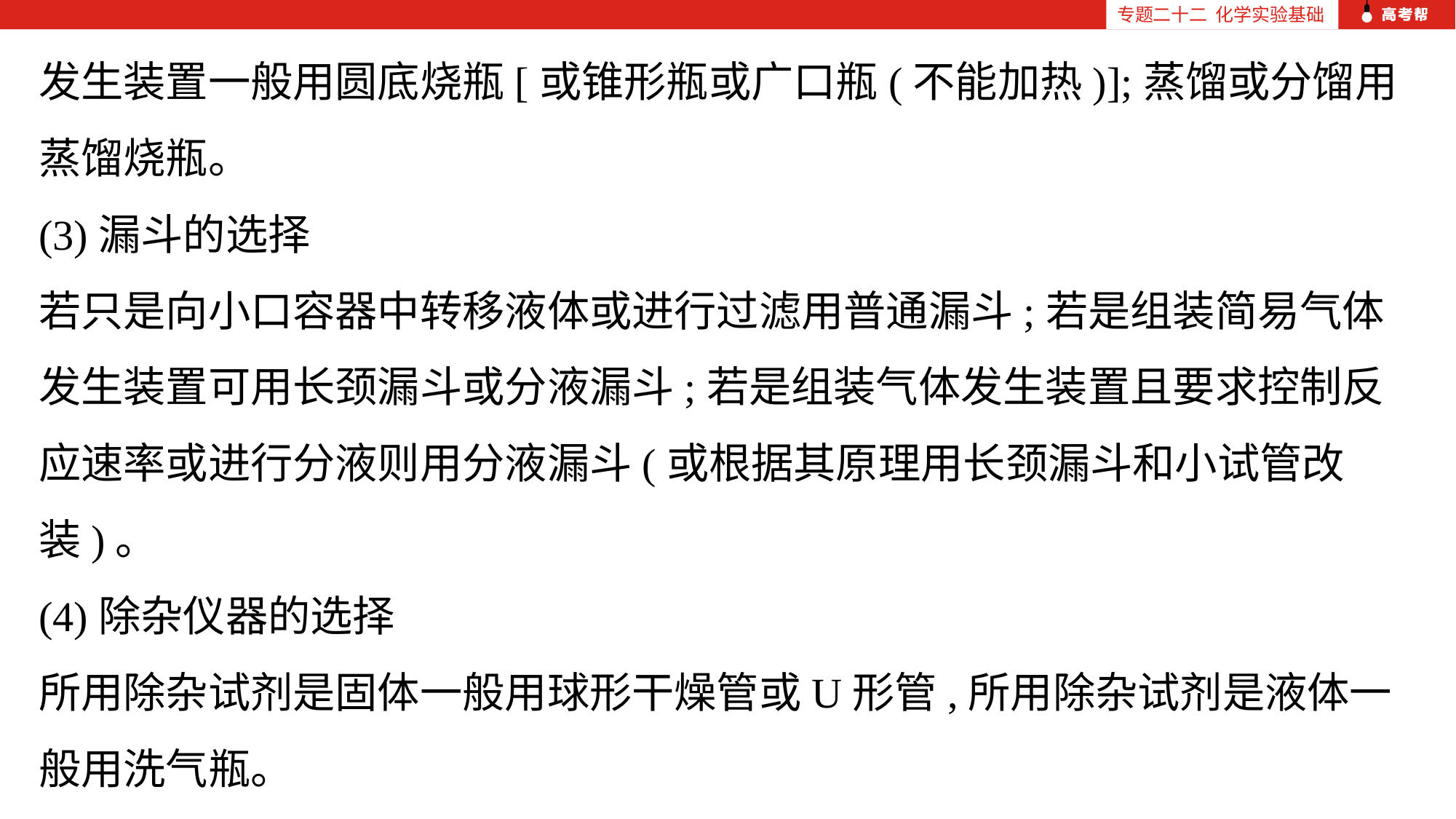

专题二十二  化学实验基础

发生装置一般用圆底烧瓶[或锥形瓶或广口瓶(不能加热)];蒸馏或分馏用蒸馏烧瓶。
(3)漏斗的选择
若只是向小口容器中转移液体或进行过滤用普通漏斗;若是组装简易气体发生装置可用长颈漏斗或分液漏斗;若是组装气体发生装置且要求控制反应速率或进行分液则用分液漏斗(或根据其原理用长颈漏斗和小试管改装)。
(4)除杂仪器的选择
所用除杂试剂是固体一般用球形干燥管或U形管,所用除杂试剂是液体一般用洗气瓶。
(5)夹持器的选择